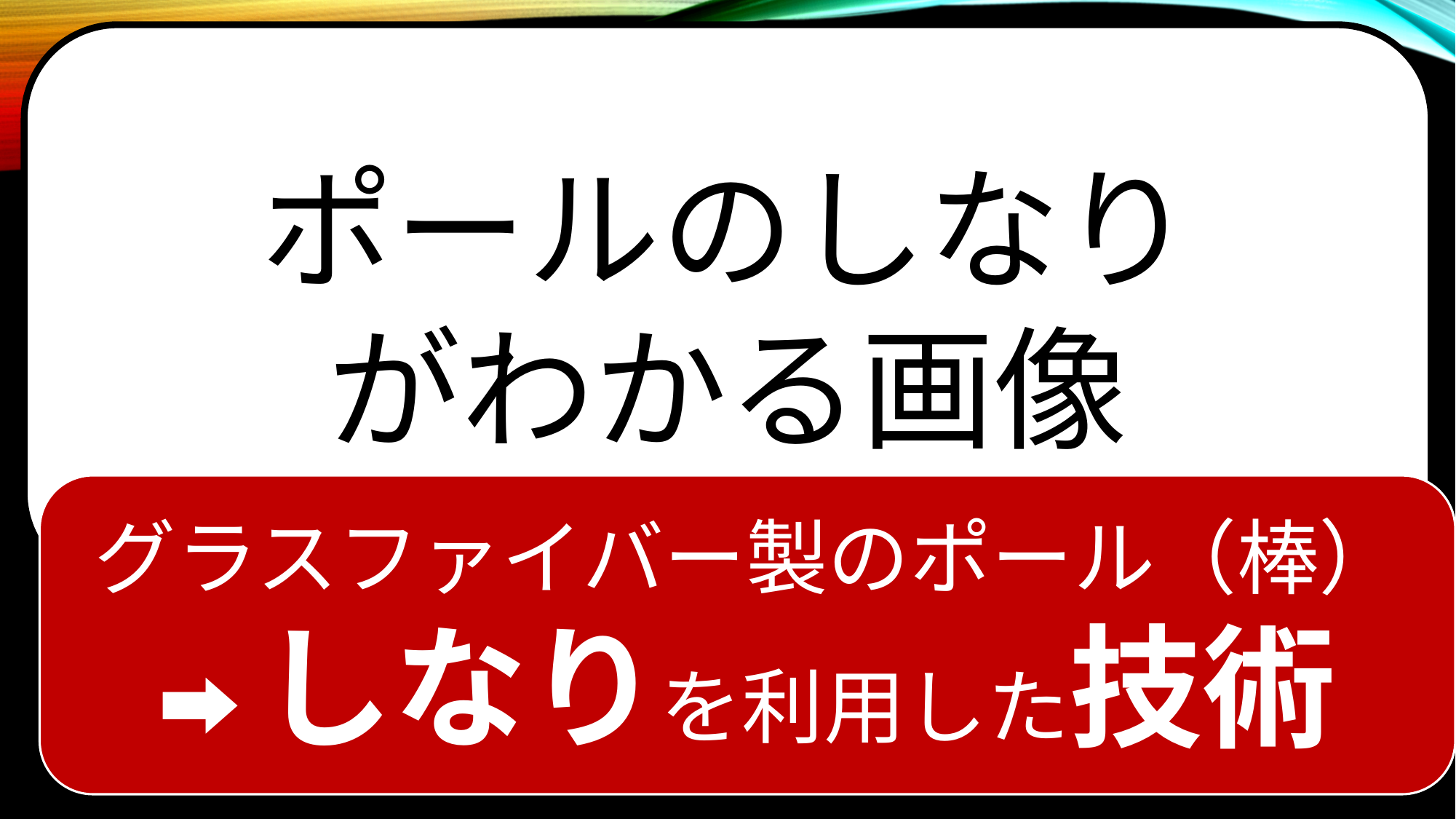

ポールのしなり
がわかる画像

グラスファイバー製のポール（棒）
➡しなりを利用した技術